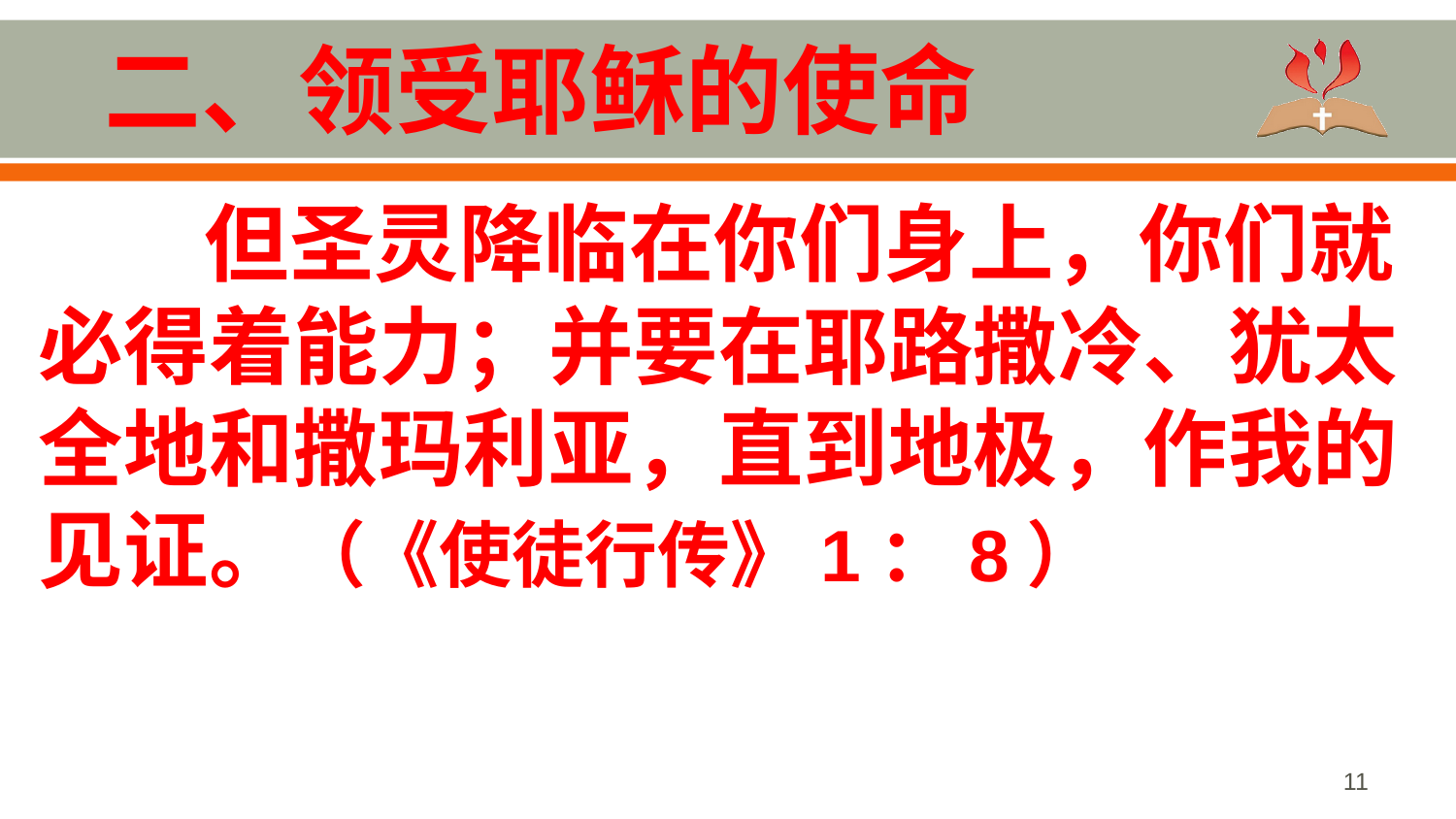

# 二、领受耶稣的使命
    但圣灵降临在你们身上，你们就必得着能力；并要在耶路撒冷、犹太全地和撒玛利亚，直到地极，作我的见证。（《使徒行传》1：8）

11